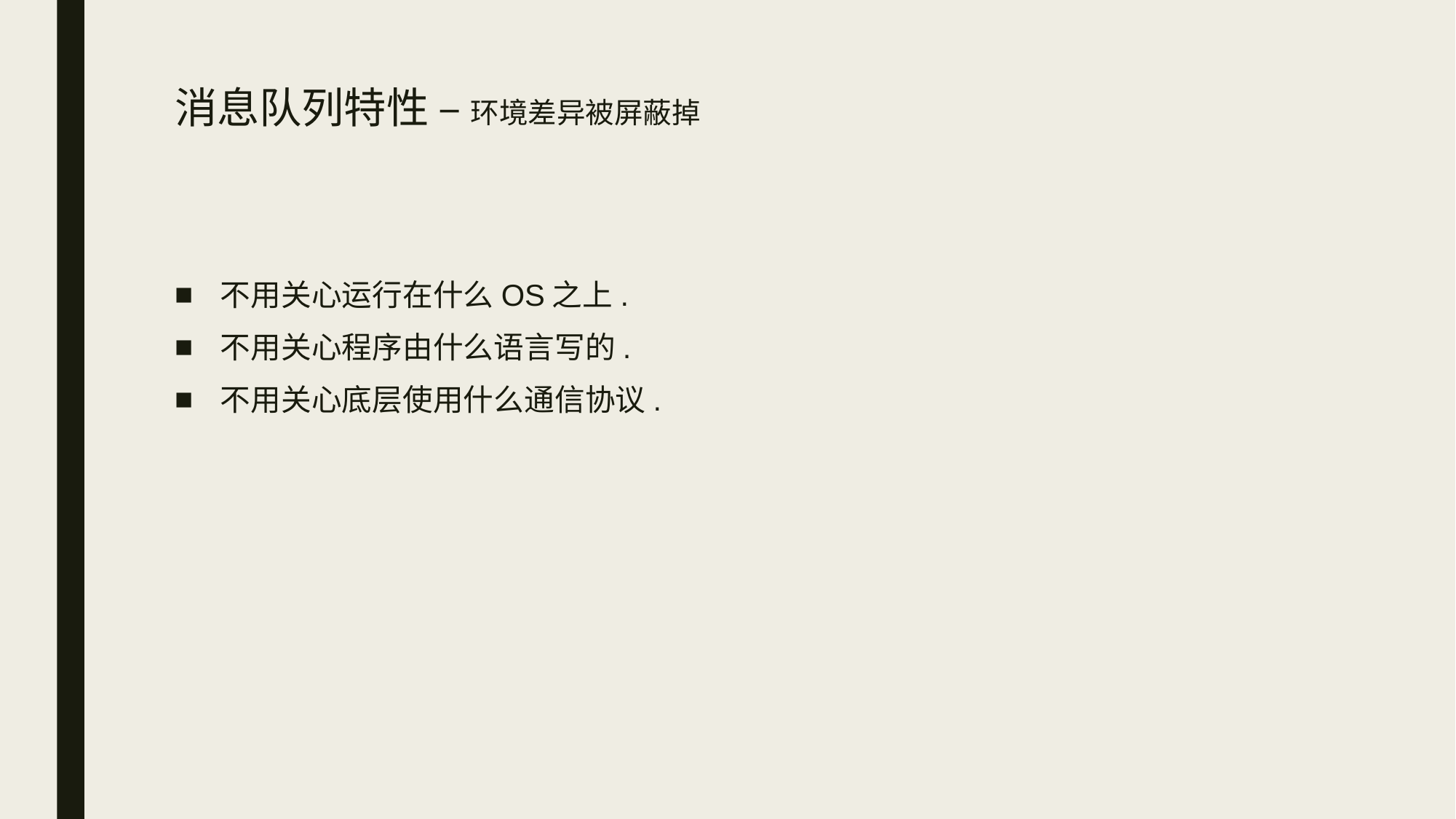

# 消息队列特性 – 环境差异被屏蔽掉
不用关心运行在什么OS之上.
不用关心程序由什么语言写的.
不用关心底层使用什么通信协议.
16